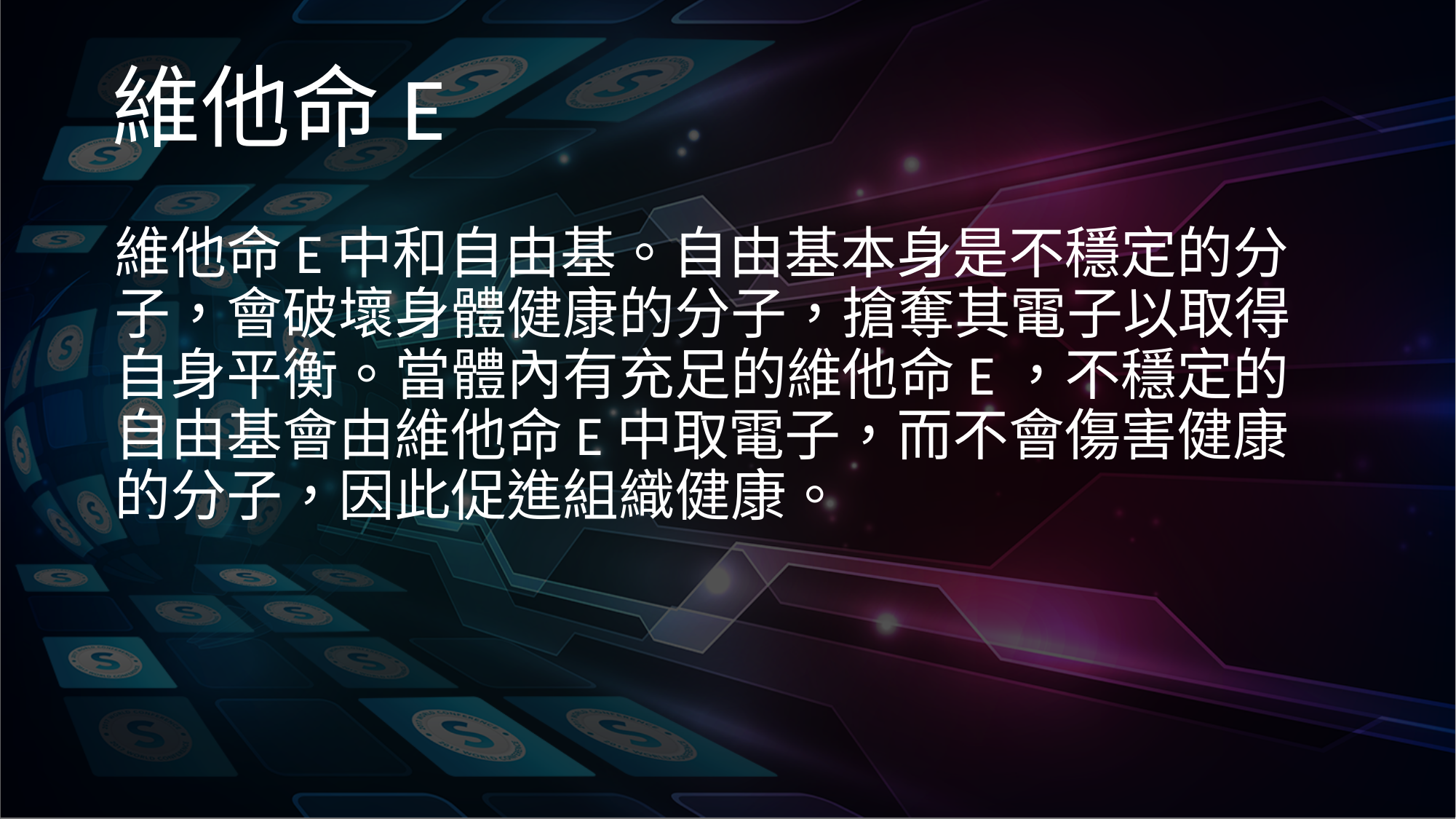

# 維他命E
維他命E中和自由基。自由基本身是不穩定的分子，會破壞身體健康的分子，搶奪其電子以取得自身平衡。當體內有充足的維他命E，不穩定的自由基會由維他命E中取電子，而不會傷害健康的分子，因此促進組織健康。